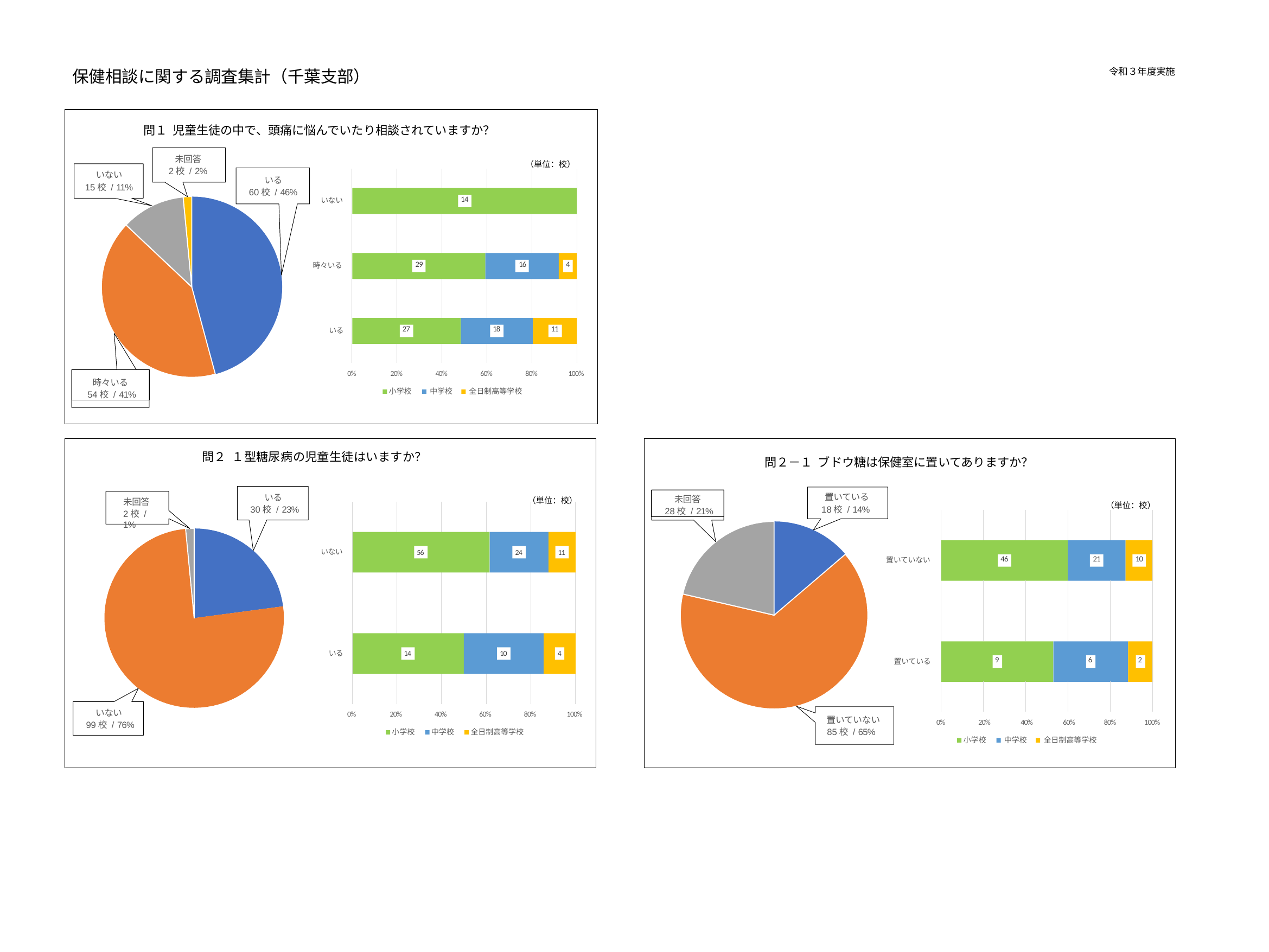

令和３年度実施
保健相談に関する調査集計（千葉支部）

問１  児童生徒の中で、頭痛に悩んでいたり相談されていますか？

未回答
2校 / 2%
（単位：校）

いない
15校 / 11%

|  |  |  |  |  |  |  |
| --- | --- | --- | --- | --- | --- | --- |
| 14 |  |  |  |  |  |  |
|  |  |  |  |  |  |  |
| 29 |  |  |  | 16 |  | 4 |
|  |  |  |  |  |  |  |
| 27 |  |  | 18 |  | 11 |  |
|  |  |  |  |  |  |  |
いる
60校 / 46%

いない

時々いる

いる

0%
20%
40%
60%
80%
100%
時々いる
54校 / 41%
小学校	中学校	全日制高等学校

問２  １型糖尿病の児童生徒はいますか？
問２－１  ブドウ糖は保健室に置いてありますか？

置いている
18校 / 14%
いる
30校 / 23%

未回答
28校 / 21%

（単位：校）
未回答
2校 / 1%
（単位：校）

|  |  |  |  |  |  |  |
| --- | --- | --- | --- | --- | --- | --- |
| 46 |  |  |  | 21 |  | 10 |
|  |  |  |  |  |  |  |
| 9 |  |  | 6 |  |  | 2 |
|  |  |  |  |  |  |  |

いない
56
24
11

置いていない

いる
14
10
4

置いている

いない
99校 / 76%

0%	20%	40%	60%
80%
100%
置いていない
85校 / 65%
0%	20%	40%	60%
80%
100%
小学校	中学校	全日制高等学校

小学校	中学校	全日制高等学校